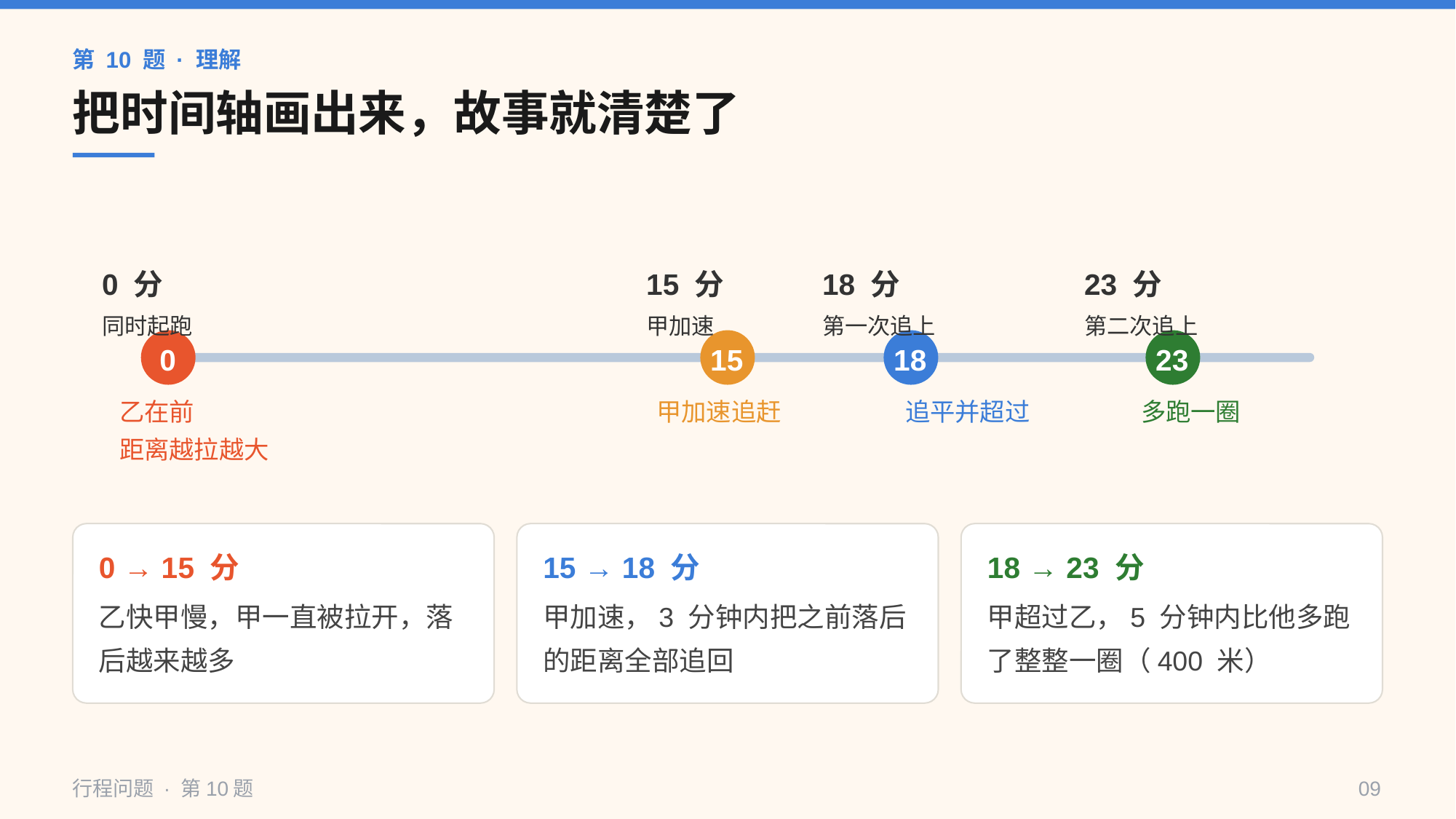

第 10 题 · 理解
把时间轴画出来，故事就清楚了

0 分
15 分
18 分
23 分
同时起跑
甲加速
第一次追上
第二次追上

0
15
18
23

乙在前
甲加速追赶
追平并超过
多跑一圈
距离越拉越大

0 → 15 分
15 → 18 分
18 → 23 分
乙快甲慢，甲一直被拉开，落
甲加速，3 分钟内把之前落后
甲超过乙，5 分钟内比他多跑
后越来越多
的距离全部追回
了整整一圈（400 米）
行程问题 · 第10题
09